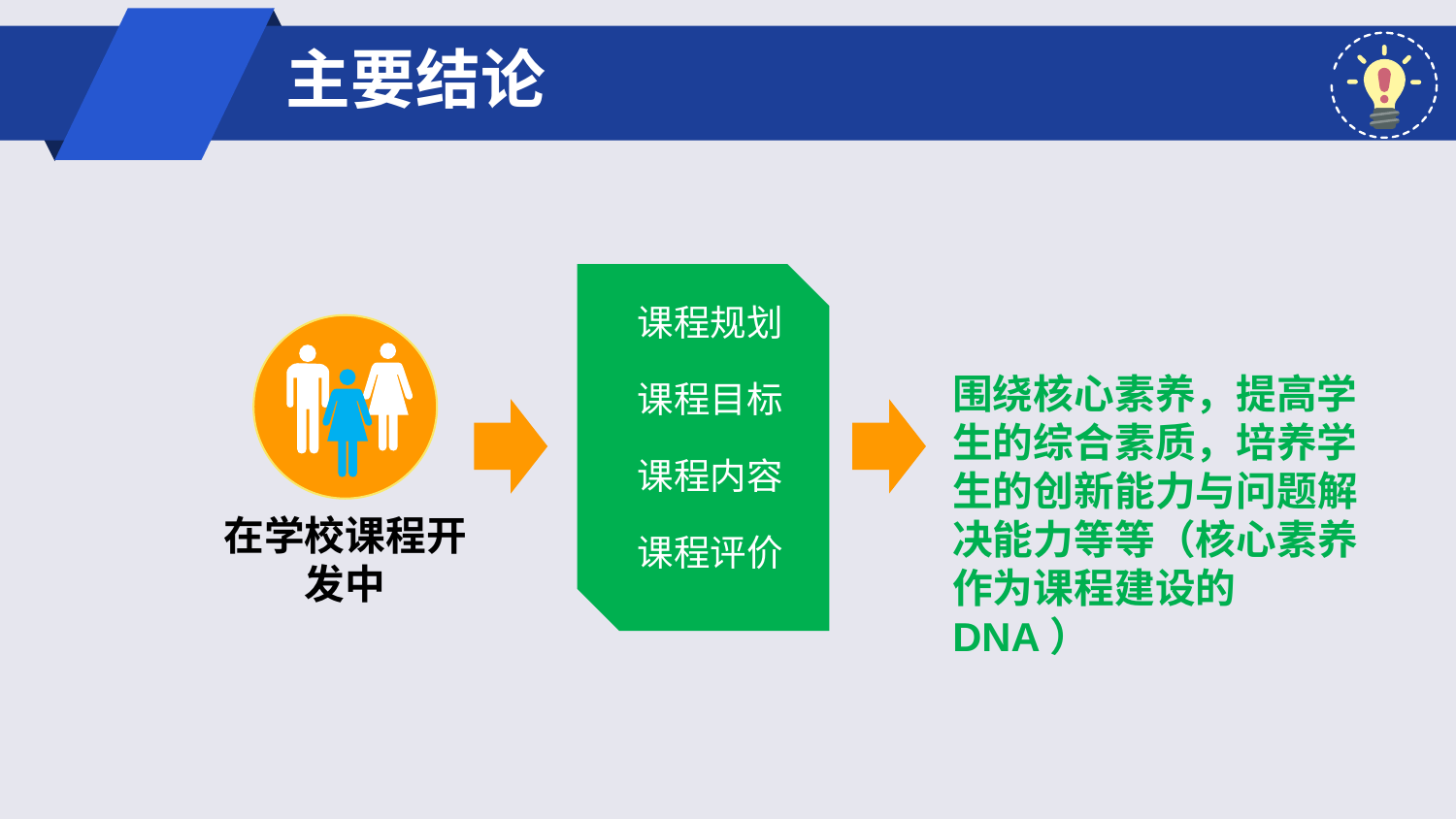

# 主要结论

课程规划

围绕核心素养，提高学生的综合素质，培养学生的创新能力与问题解决能力等等（核心素养作为课程建设的DNA）
课程目标

课程内容
在学校课程开发中
课程评价